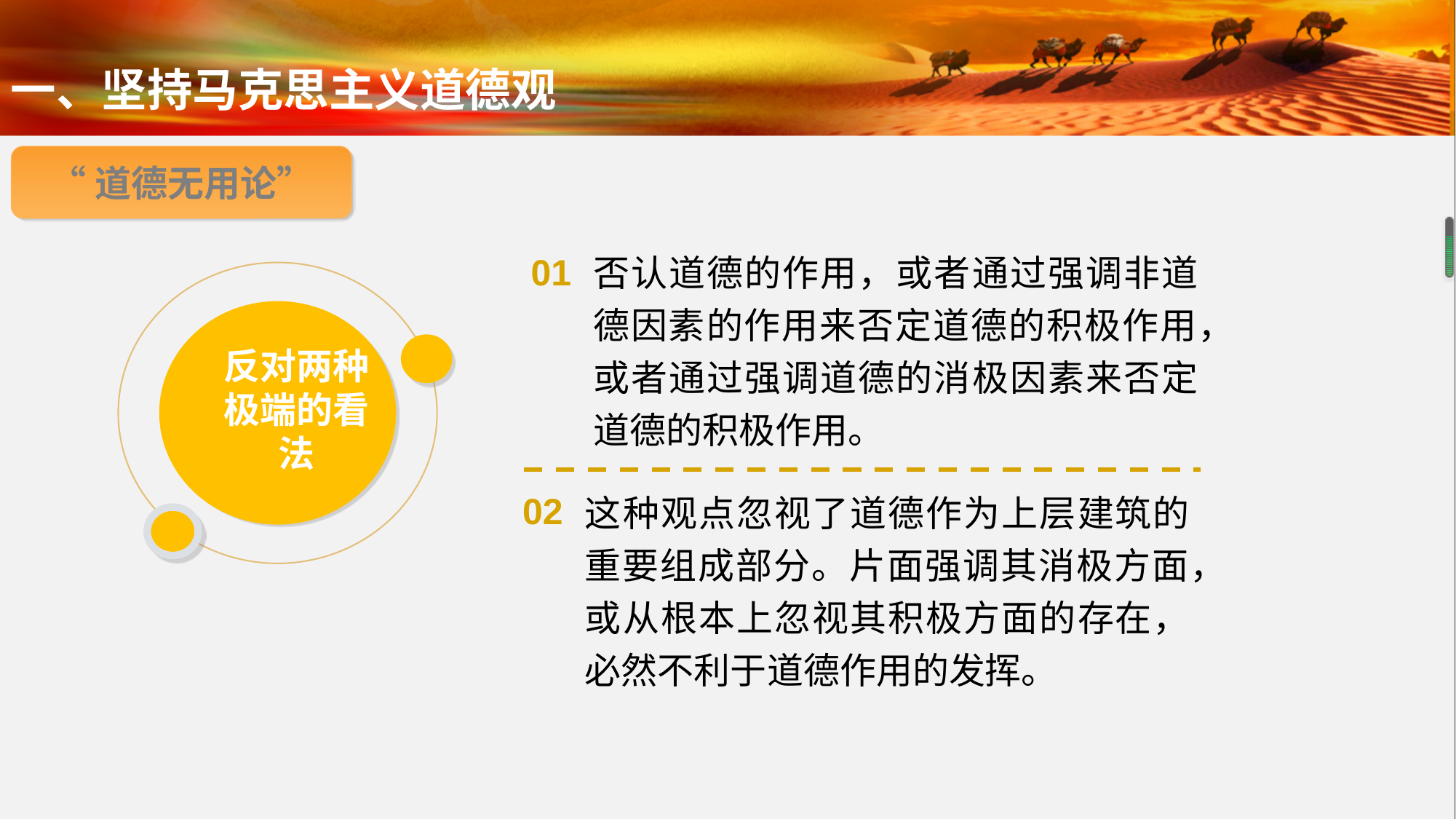

一、坚持马克思主义道德观
“道德无用论”
否认道德的作用，或者通过强调非道德因素的作用来否定道德的积极作用，或者通过强调道德的消极因素来否定道德的积极作用。
01

反对两种极端的看法
这种观点忽视了道德作为上层建筑的重要组成部分。片面强调其消极方面，或从根本上忽视其积极方面的存在，必然不利于道德作用的发挥。
02